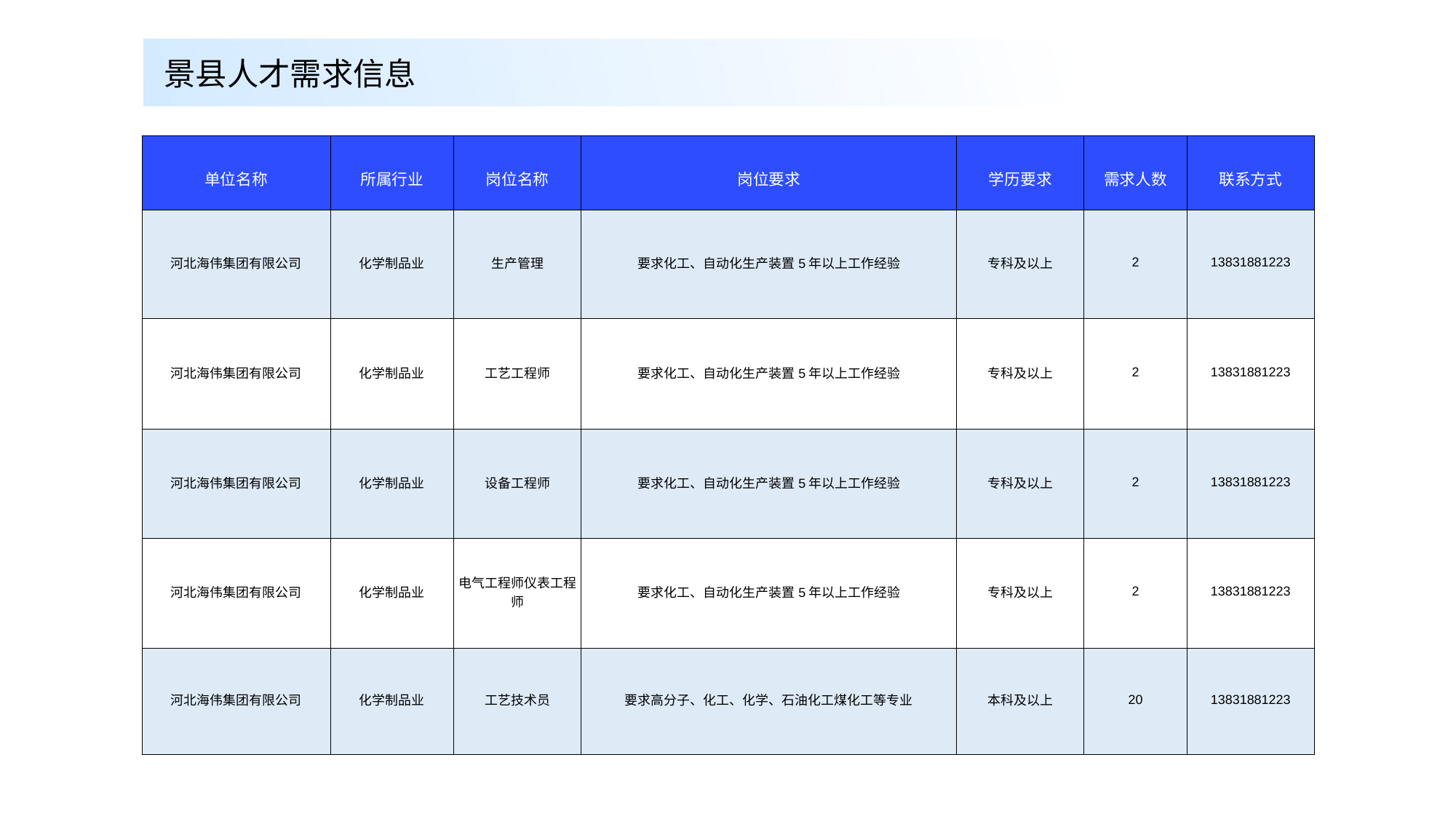

景县人才需求信息
| 单位名称 | 所属行业 | 岗位名称 | 岗位要求 | 学历要求 | 需求人数 | 联系方式 |
| --- | --- | --- | --- | --- | --- | --- |
| 河北海伟集团有限公司 | 化学制品业 | 生产管理 | 要求化工、自动化生产装置5年以上工作经验 | 专科及以上 | 2 | 13831881223 |
| 河北海伟集团有限公司 | 化学制品业 | 工艺工程师 | 要求化工、自动化生产装置5年以上工作经验 | 专科及以上 | 2 | 13831881223 |
| 河北海伟集团有限公司 | 化学制品业 | 设备工程师 | 要求化工、自动化生产装置5年以上工作经验 | 专科及以上 | 2 | 13831881223 |
| 河北海伟集团有限公司 | 化学制品业 | 电气工程师仪表工程师 | 要求化工、自动化生产装置5年以上工作经验 | 专科及以上 | 2 | 13831881223 |
| 河北海伟集团有限公司 | 化学制品业 | 工艺技术员 | 要求高分子、化工、化学、石油化工煤化工等专业 | 本科及以上 | 20 | 13831881223 |
52